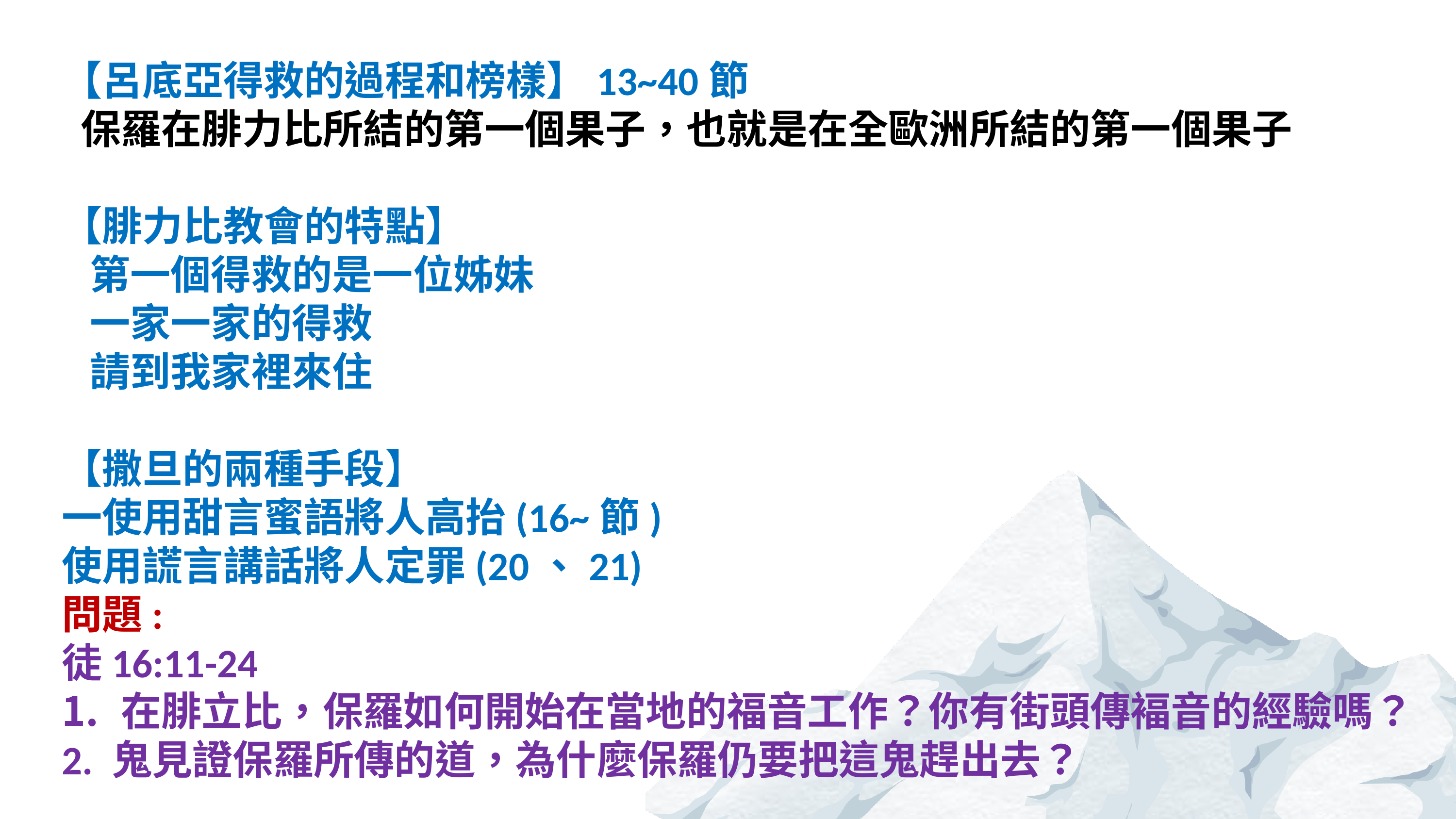

【呂底亞得救的過程和榜樣】13~40節
 保羅在腓力比所結的第一個果子，也就是在全歐洲所結的第一個果子

【腓力比教會的特點】
  第一個得救的是一位姊妹
  一家一家的得救
  請到我家裡來住

【撒旦的兩種手段】
一使用甜言蜜語將人高抬(16~節)
使用謊言講話將人定罪(20、21)
問題:
徒16:11-24
在腓立比，保羅如何開始在當地的福音工作？你有街頭傳褔音的經驗嗎？
2. 鬼見證保羅所傳的道，為什麼保羅仍要把這鬼趕出去？